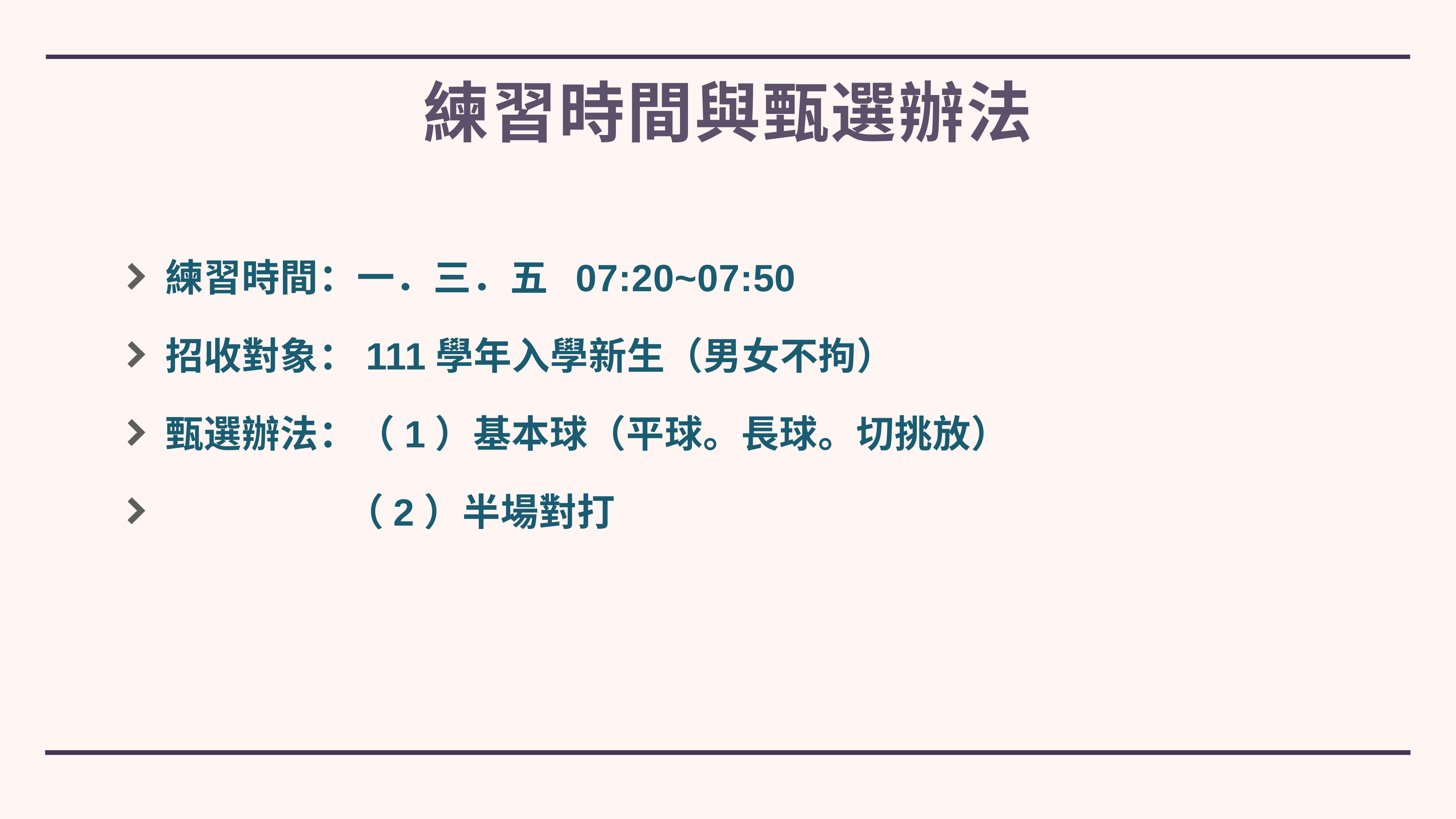

# 練習時間與甄選辦法
練習時間：一．三．五  07:20~07:50
招收對象：111學年入學新生（男女不拘）
甄選辦法：（1）基本球（平球。長球。切挑放）
                   （2）半場對打
10